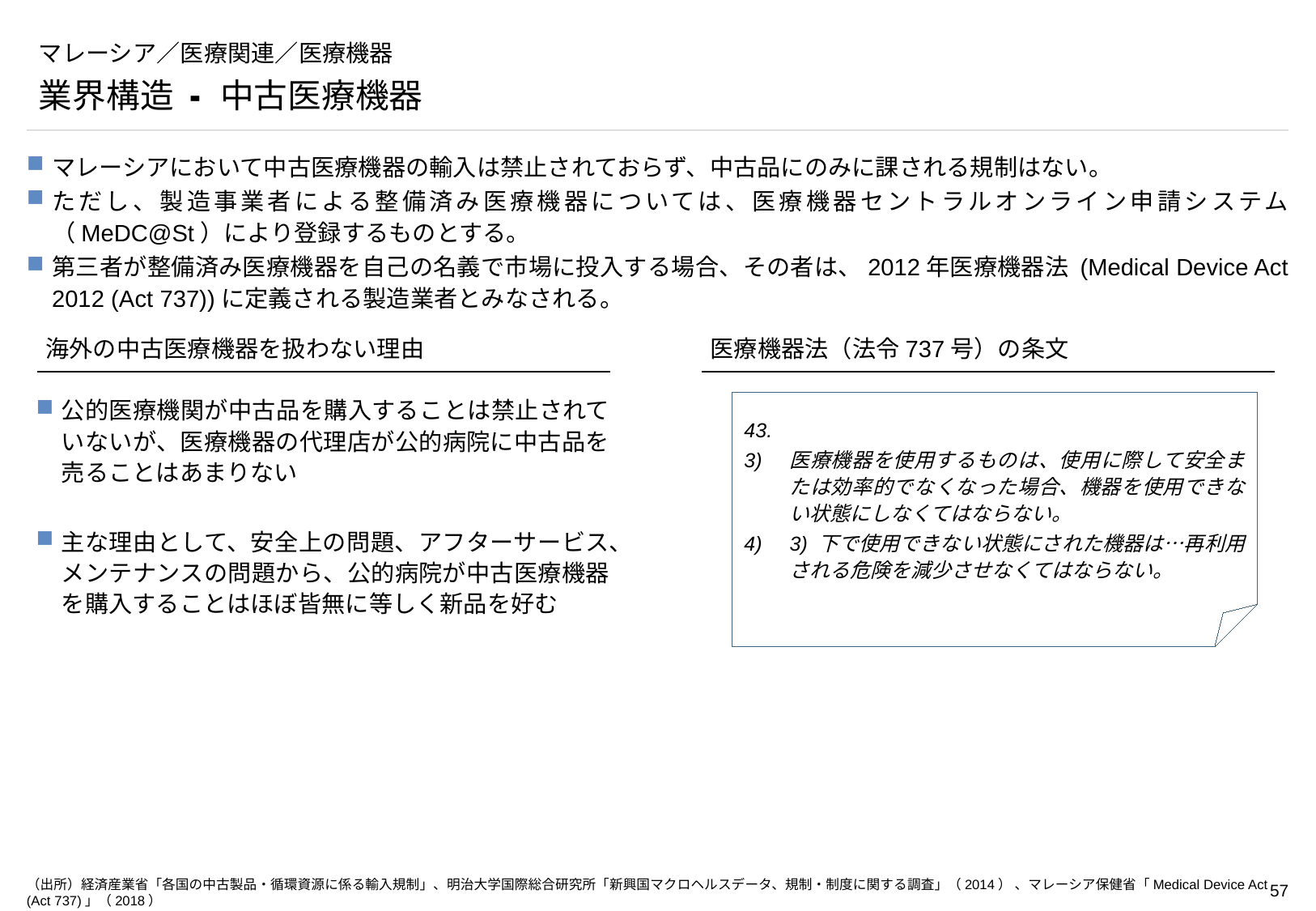

# マレーシア／医療関連／医療機器
業界構造 - 中古医療機器
マレーシアにおいて中古医療機器の輸入は禁止されておらず、中古品にのみに課される規制はない。
ただし、製造事業者による整備済み医療機器については、医療機器セントラルオンライン申請システム（MeDC@St）により登録するものとする。
第三者が整備済み医療機器を自己の名義で市場に投入する場合、その者は、2012年医療機器法 (Medical Device Act 2012 (Act 737))に定義される製造業者とみなされる。
海外の中古医療機器を扱わない理由
医療機器法（法令737号）の条文
43.
医療機器を使用するものは、使用に際して安全または効率的でなくなった場合、機器を使用できない状態にしなくてはならない。
3) 下で使用できない状態にされた機器は…再利用される危険を減少させなくてはならない。
公的医療機関が中古品を購入することは禁止されていないが、医療機器の代理店が公的病院に中古品を売ることはあまりない

主な理由として、安全上の問題、アフターサービス、メンテナンスの問題から、公的病院が中古医療機器を購入することはほぼ皆無に等しく新品を好む
（出所）経済産業省「各国の中古製品・循環資源に係る輸入規制」、明治大学国際総合研究所「新興国マクロヘルスデータ、規制・制度に関する調査」（2014） 、マレーシア保健省「Medical Device Act (Act 737)」（2018）